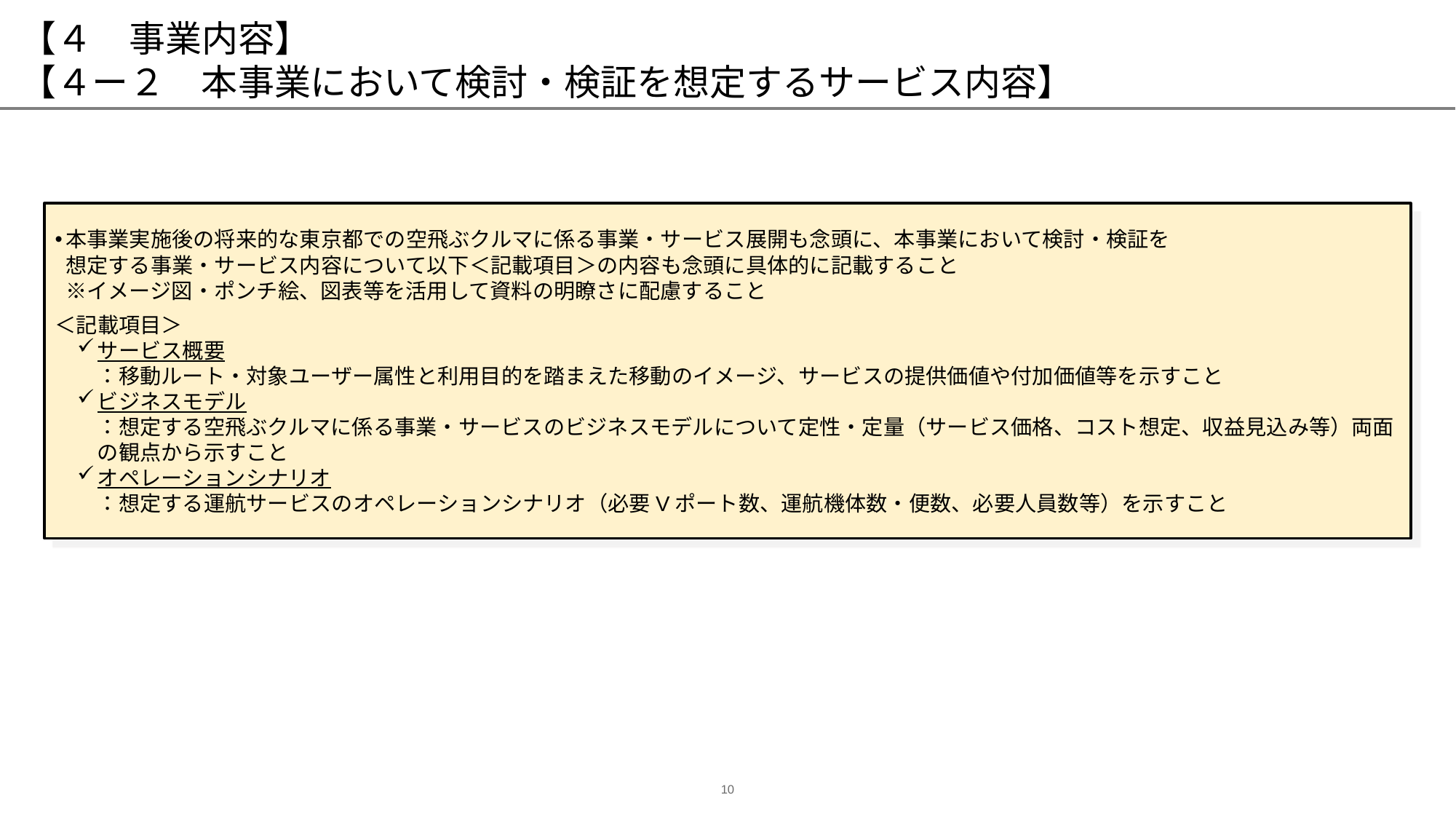

# 【４　事業内容】 【４ー２　本事業において検討・検証を想定するサービス内容】
本事業実施後の将来的な東京都での空飛ぶクルマに係る事業・サービス展開も念頭に、本事業において検討・検証を
想定する事業・サービス内容について以下＜記載項目＞の内容も念頭に具体的に記載すること
※イメージ図・ポンチ絵、図表等を活用して資料の明瞭さに配慮すること
＜記載項目＞
サービス概要
：移動ルート・対象ユーザー属性と利用目的を踏まえた移動のイメージ、サービスの提供価値や付加価値等を示すこと
ビジネスモデル
：想定する空飛ぶクルマに係る事業・サービスのビジネスモデルについて定性・定量（サービス価格、コスト想定、収益見込み等）両面の観点から示すこと
オペレーションシナリオ
：想定する運航サービスのオペレーションシナリオ（必要Vポート数、運航機体数・便数、必要人員数等）を示すこと